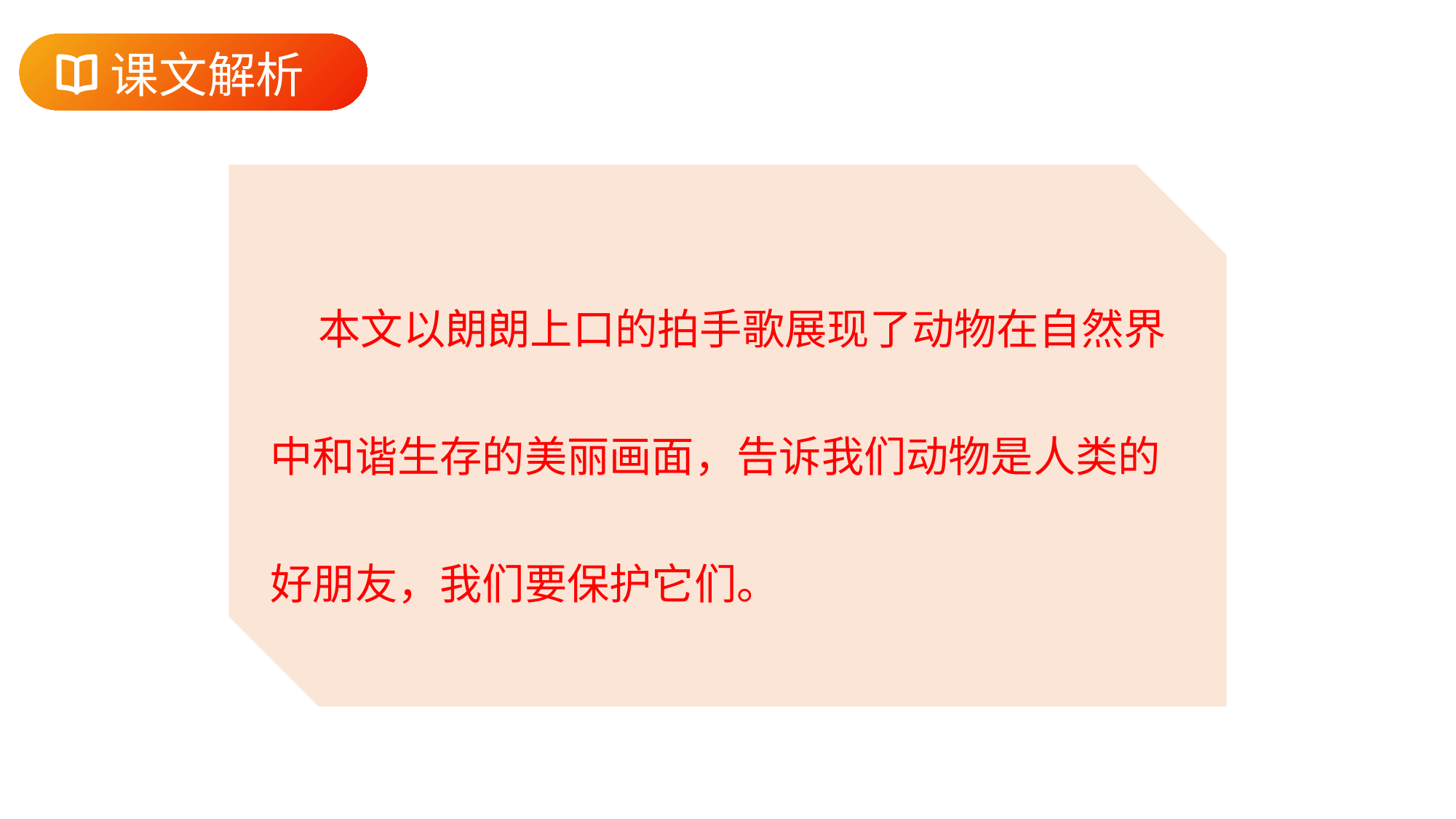

课文解析

    本文以朗朗上口的拍手歌展现了动物在自然界中和谐生存的美丽画面，告诉我们动物是人类的好朋友，我们要保护它们。